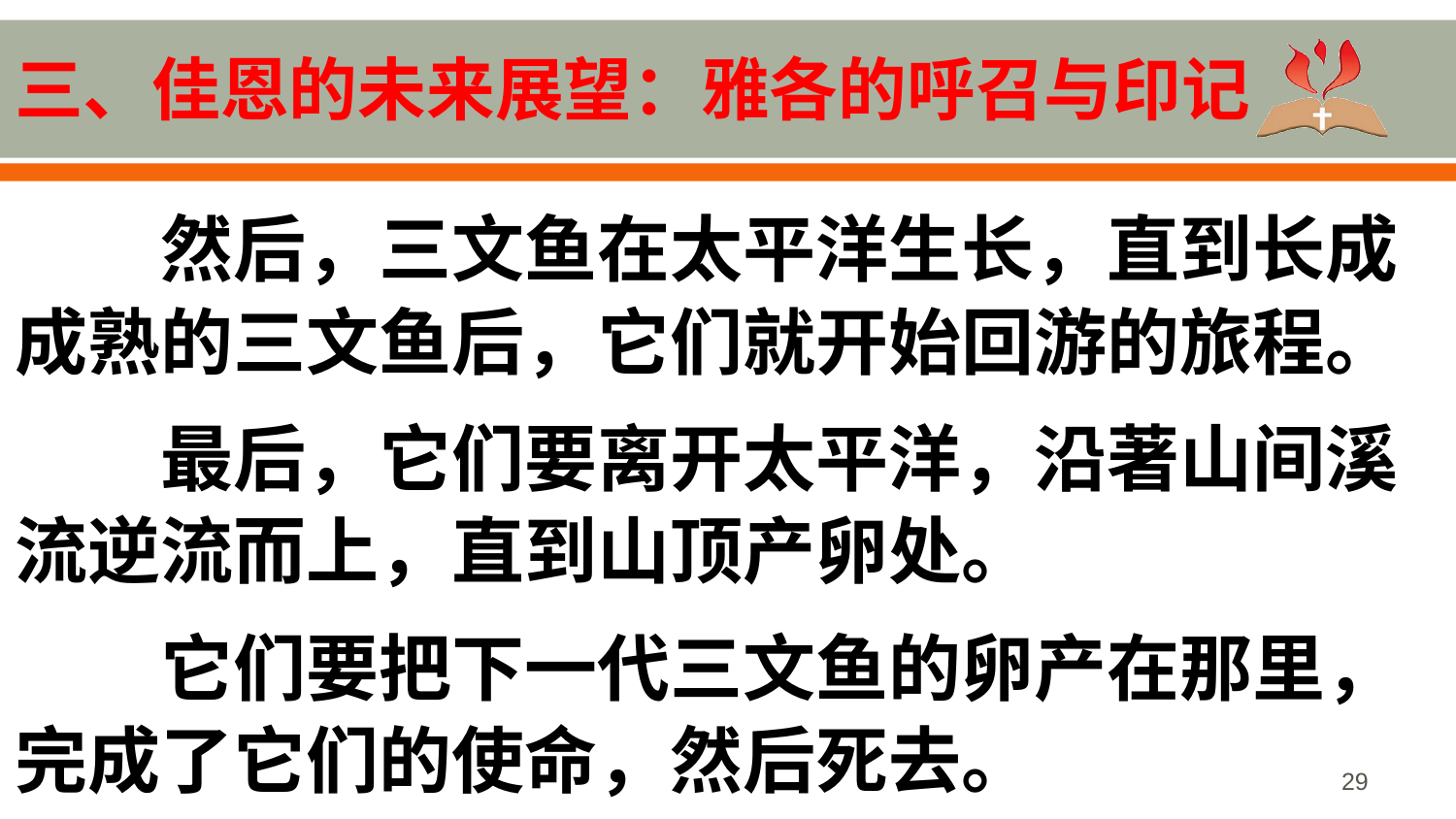

# 三、佳恩的未来展望：雅各的呼召与印记
然后，三文鱼在太平洋生长，直到长成成熟的三文鱼后，它们就开始回游的旅程。
最后，它们要离开太平洋，沿著山间溪流逆流而上，直到山顶产卵处。
它们要把下一代三文鱼的卵产在那里，完成了它们的使命，然后死去。
29